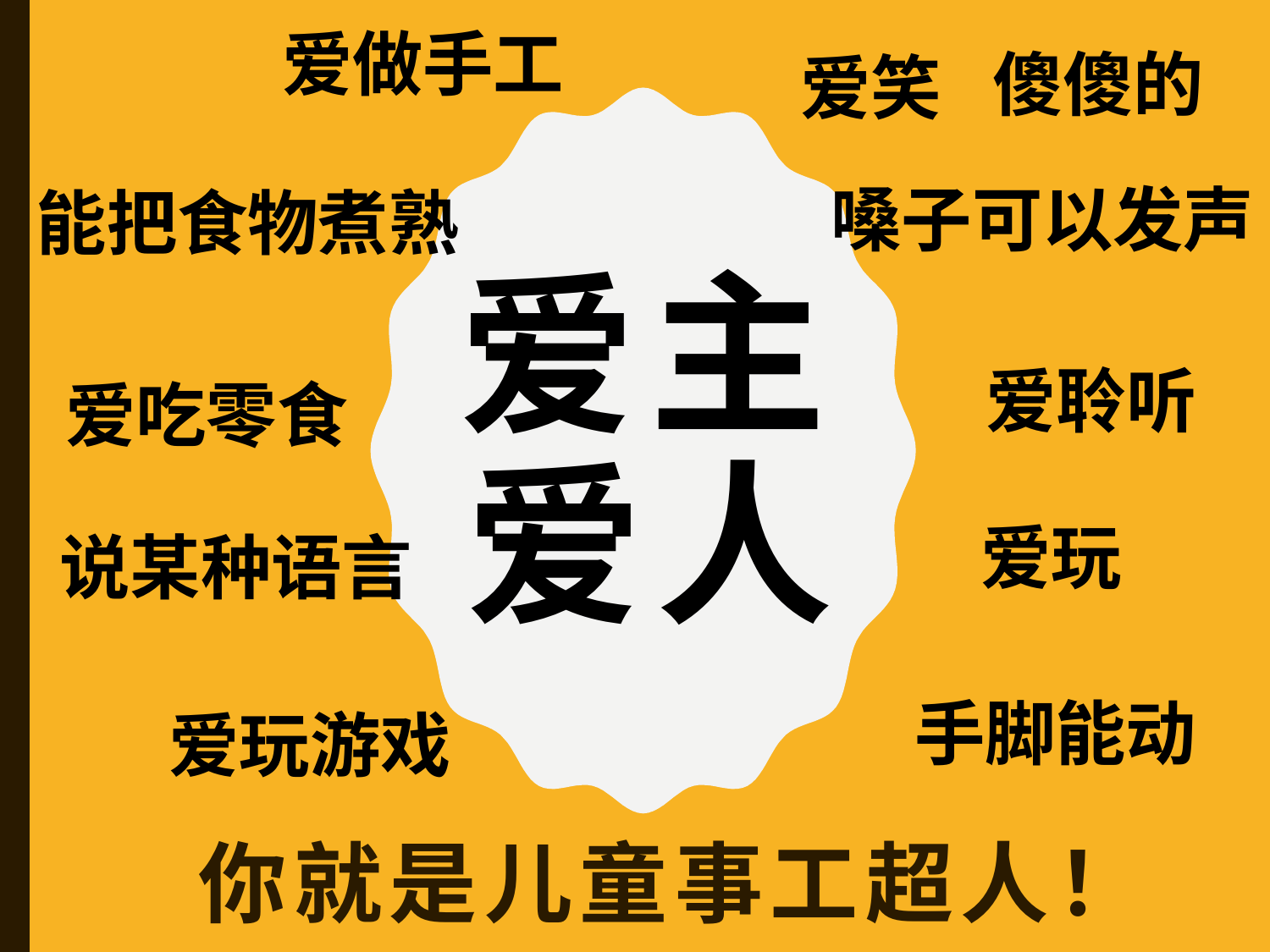

爱做手工
傻傻的
爱笑
# 爱主 爱人
嗓子可以发声
能把食物煮熟
爱聆听
爱吃零食
爱玩
说某种语言
手脚能动
爱玩游戏
你就是儿童事工超人！